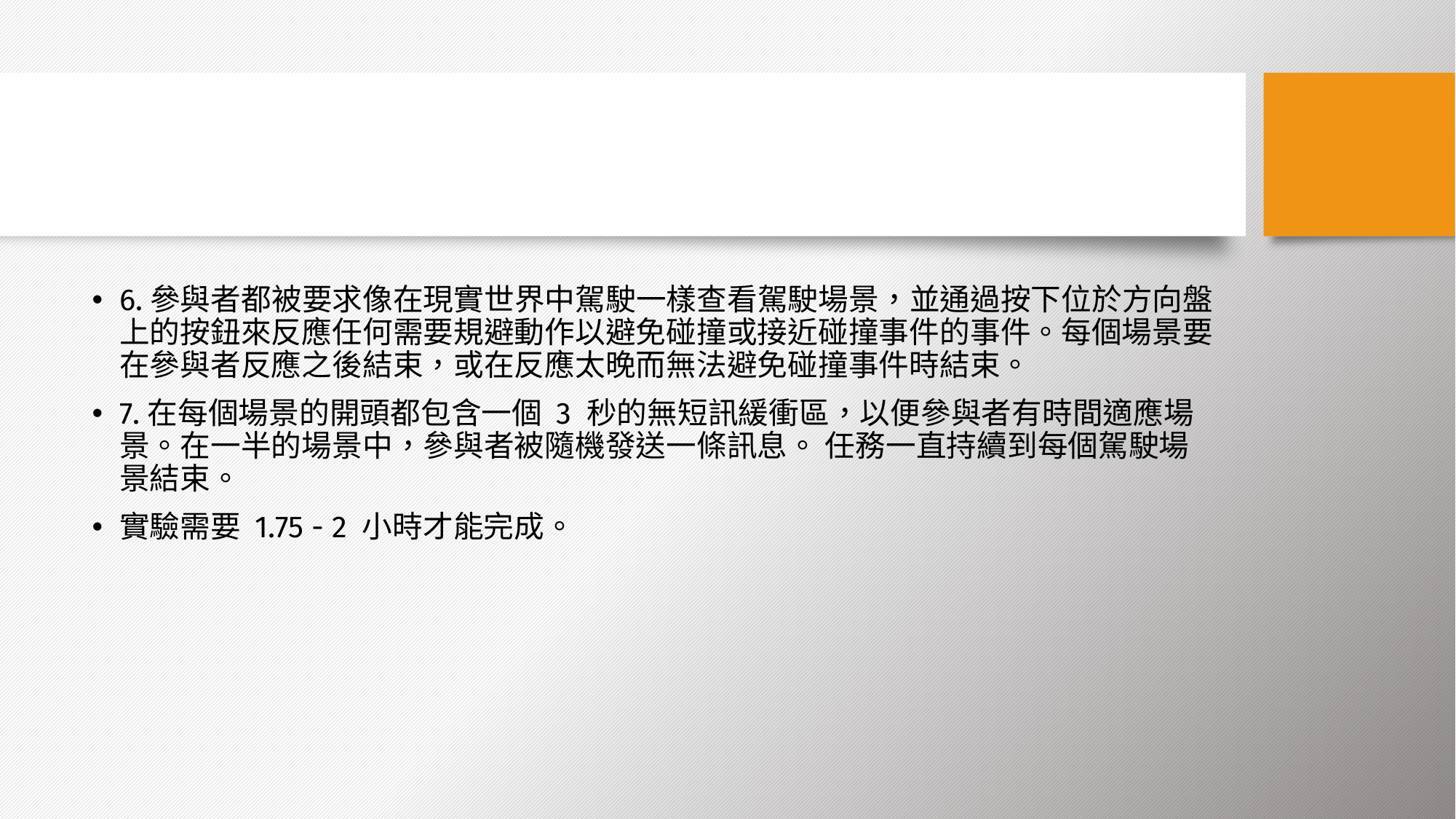

#
6.參與者都被要求像在現實世界中駕駛一樣查看駕駛場景，並通過按下位於方向盤上的按鈕來反應任何需要規避動作以避免碰撞或接近碰撞事件的事件。每個場景要在參與者反應之後結束，或在反應太晚而無法避免碰撞事件時結束。
7.在每個場景的開頭都包含一個 3 秒的無短訊緩衝區，以便參與者有時間適應場景。在一半的場景中，參與者被隨機發送一條訊息。 任務一直持續到每個駕駛場景結束。
實驗需要 1.75 - 2 小時才能完成。